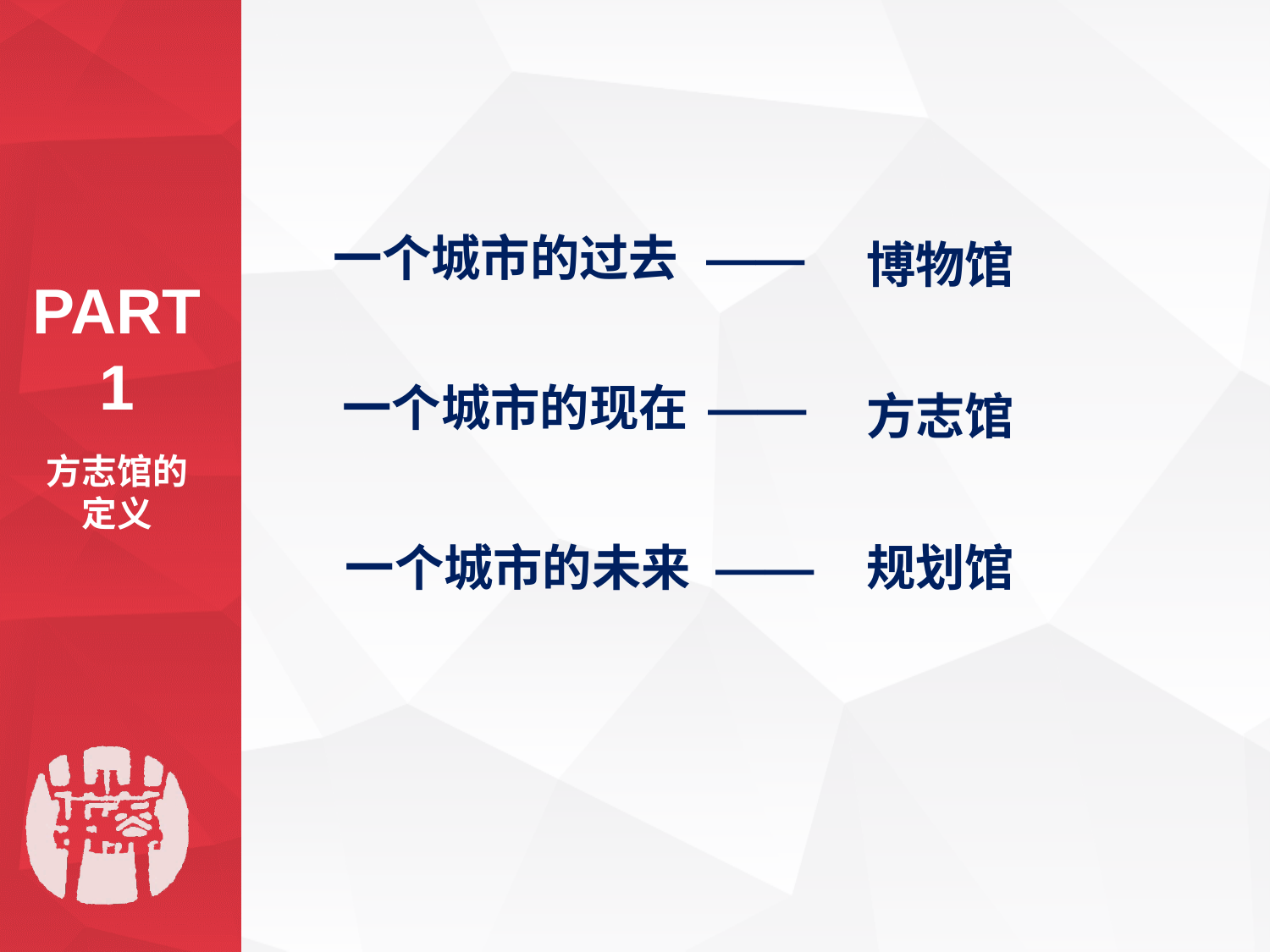

一个城市的过去
——
博物馆
PART 1
一个城市的现在
——
方志馆
方志馆的定义
一个城市的未来
——
规划馆